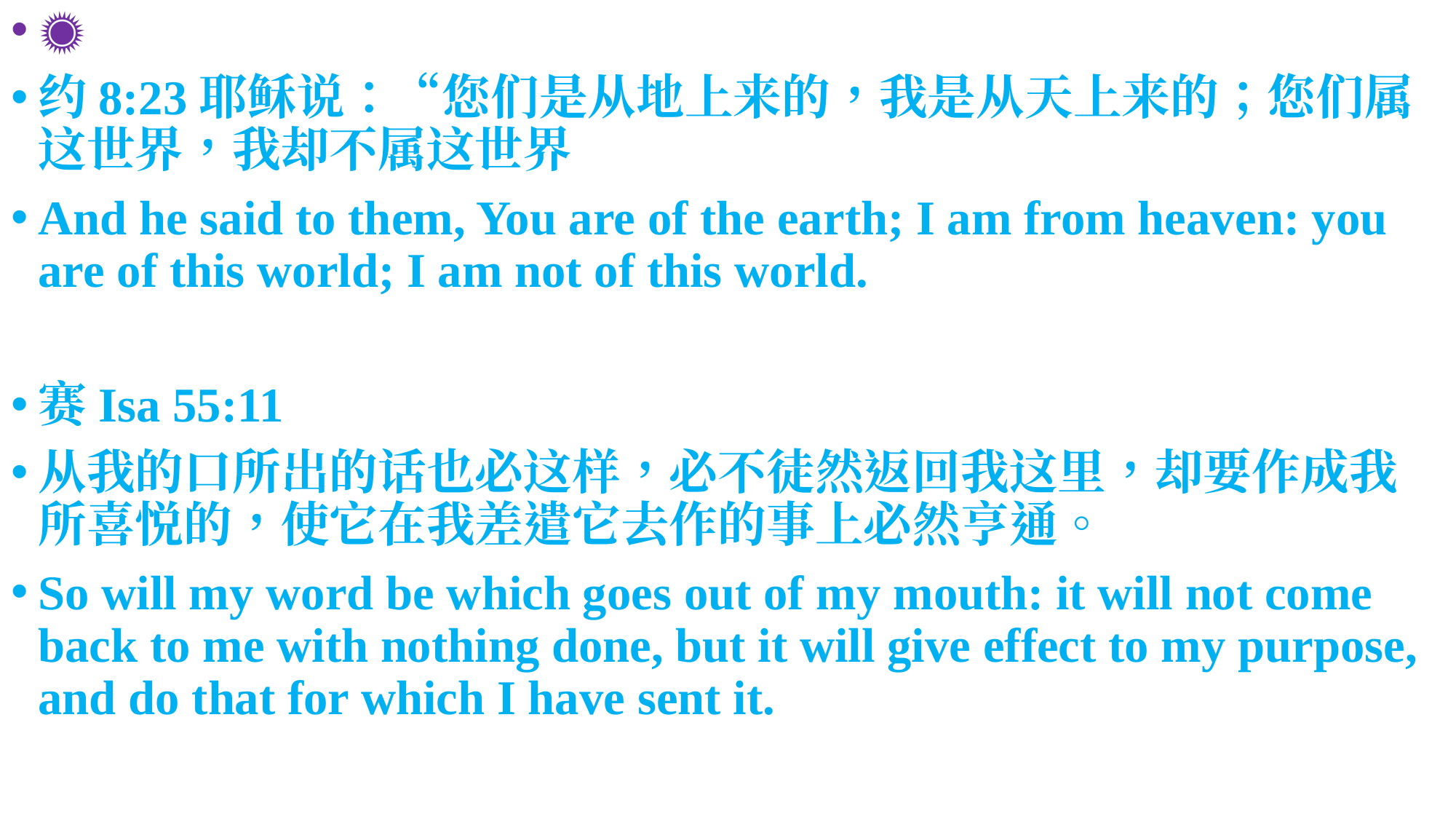

☀️
约8:23耶稣说：“您们是从地上来的，我是从天上来的；您们属这世界，我却不属这世界
And he said to them, You are of the earth; I am from heaven: you are of this world; I am not of this world.

赛Isa 55:11
从我的口所出的话也必这样，必不徒然返回我这里，却要作成我所喜悦的，使它在我差遣它去作的事上必然亨通。
So will my word be which goes out of my mouth: it will not come back to me with nothing done, but it will give effect to my purpose, and do that for which I have sent it.